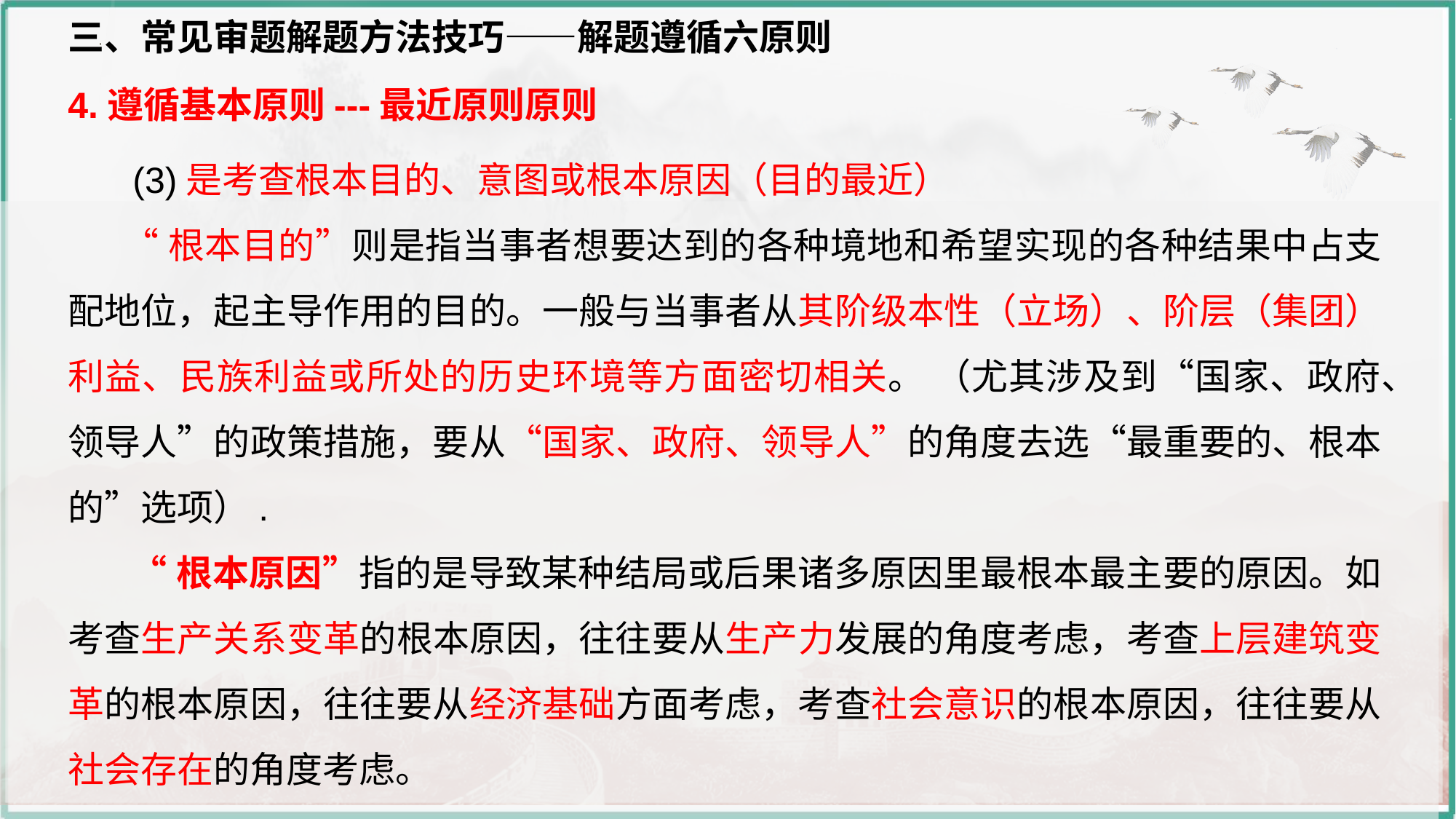

三、常见审题解题方法技巧——解题遵循六原则
4.遵循基本原则---最近原则原则
 (3)是考查根本目的、意图或根本原因（目的最近）
“根本目的”则是指当事者想要达到的各种境地和希望实现的各种结果中占支配地位，起主导作用的目的。一般与当事者从其阶级本性（立场）、阶层（集团）利益、民族利益或所处的历史环境等方面密切相关。 （尤其涉及到“国家、政府、领导人”的政策措施，要从“国家、政府、领导人”的角度去选“最重要的、根本的”选项）.
 “根本原因”指的是导致某种结局或后果诸多原因里最根本最主要的原因。如考查生产关系变革的根本原因，往往要从生产力发展的角度考虑，考查上层建筑变革的根本原因，往往要从经济基础方面考虑，考查社会意识的根本原因，往往要从社会存在的角度考虑。